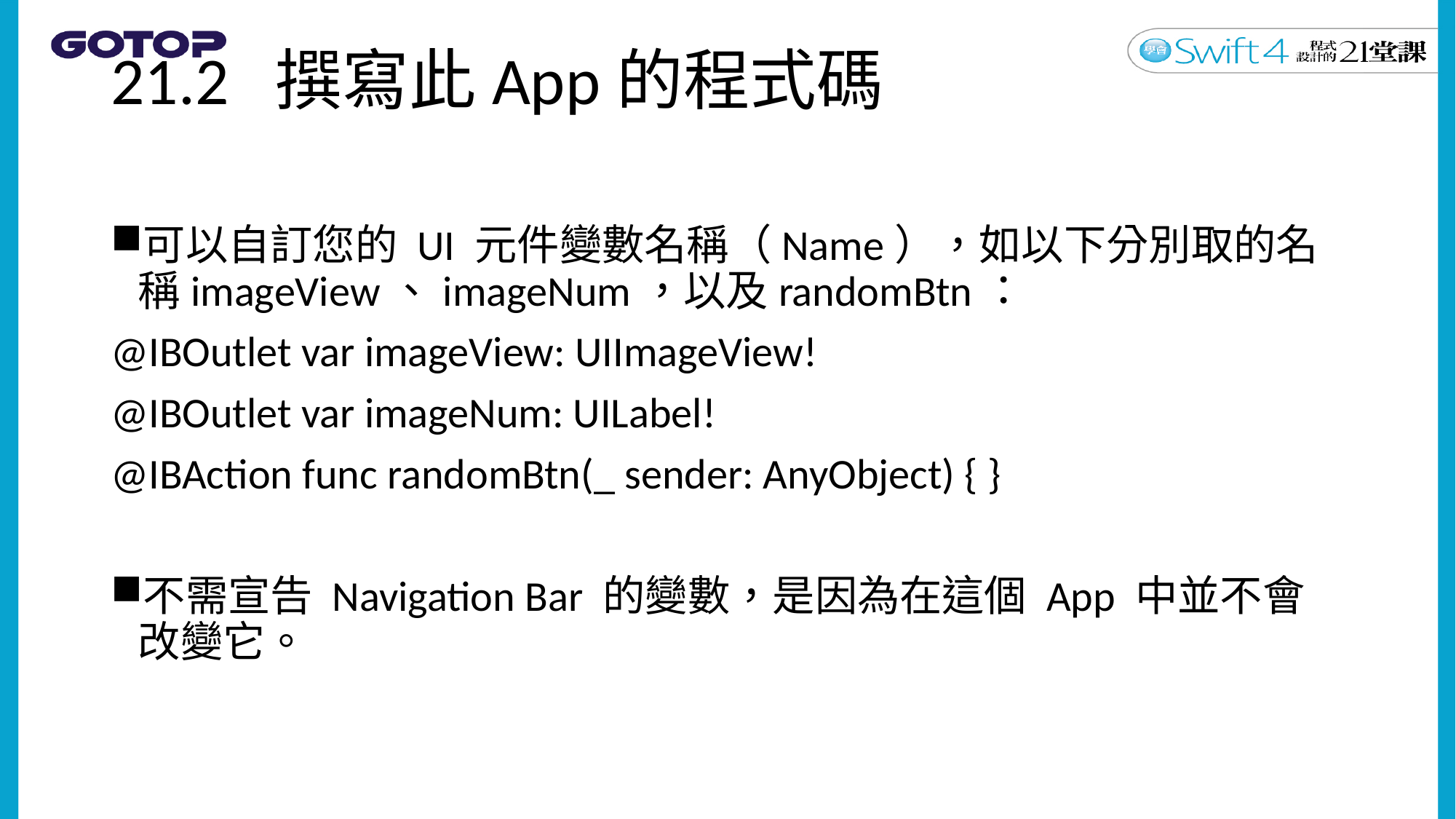

# 21.2  撰寫此App的程式碼
可以自訂您的 UI 元件變數名稱（Name），如以下分別取的名稱imageView、imageNum，以及randomBtn：
@IBOutlet var imageView: UIImageView!
@IBOutlet var imageNum: UILabel!
@IBAction func randomBtn(_ sender: AnyObject) { }

不需宣告 Navigation Bar 的變數，是因為在這個 App 中並不會改變它。